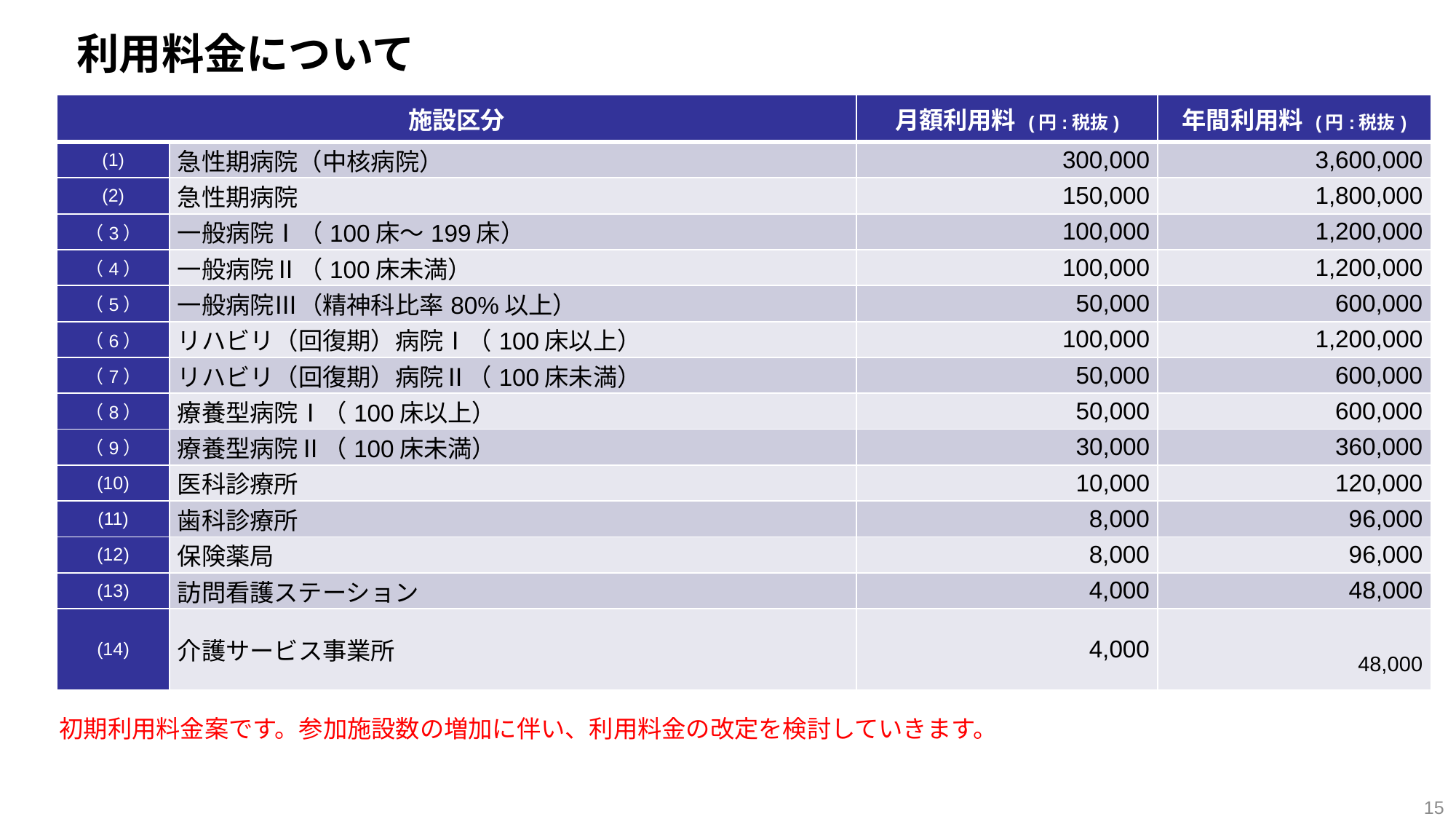

利用料金について
| 施設区分 |  | 月額利用料 (円:税抜) | 年間利用料 (円:税抜) |
| --- | --- | --- | --- |
| (1) | 急性期病院（中核病院） | 300,000 | 3,600,000 |
| (2) | 急性期病院 | 150,000 | 1,800,000 |
| （3） | 一般病院Ⅰ（100床～199床） | 100,000 | 1,200,000 |
| （4） | 一般病院Ⅱ（100床未満） | 100,000 | 1,200,000 |
| （5） | 一般病院Ⅲ（精神科比率80%以上） | 50,000 | 600,000 |
| （6） | リハビリ（回復期）病院Ⅰ（100床以上） | 100,000 | 1,200,000 |
| （7） | リハビリ（回復期）病院Ⅱ（100床未満） | 50,000 | 600,000 |
| （8） | 療養型病院Ⅰ（100床以上） | 50,000 | 600,000 |
| （9） | 療養型病院Ⅱ（100床未満） | 30,000 | 360,000 |
| (10) | 医科診療所 | 10,000 | 120,000 |
| (11) | 歯科診療所 | 8,000 | 96,000 |
| (12) | 保険薬局 | 8,000 | 96,000 |
| (13) | 訪問看護ステーション | 4,000 | 48,000 |
| (14) | 介護サービス事業所 | 4,000 | 48,000 |
初期利用料金案です。参加施設数の増加に伴い、利用料金の改定を検討していきます。
15